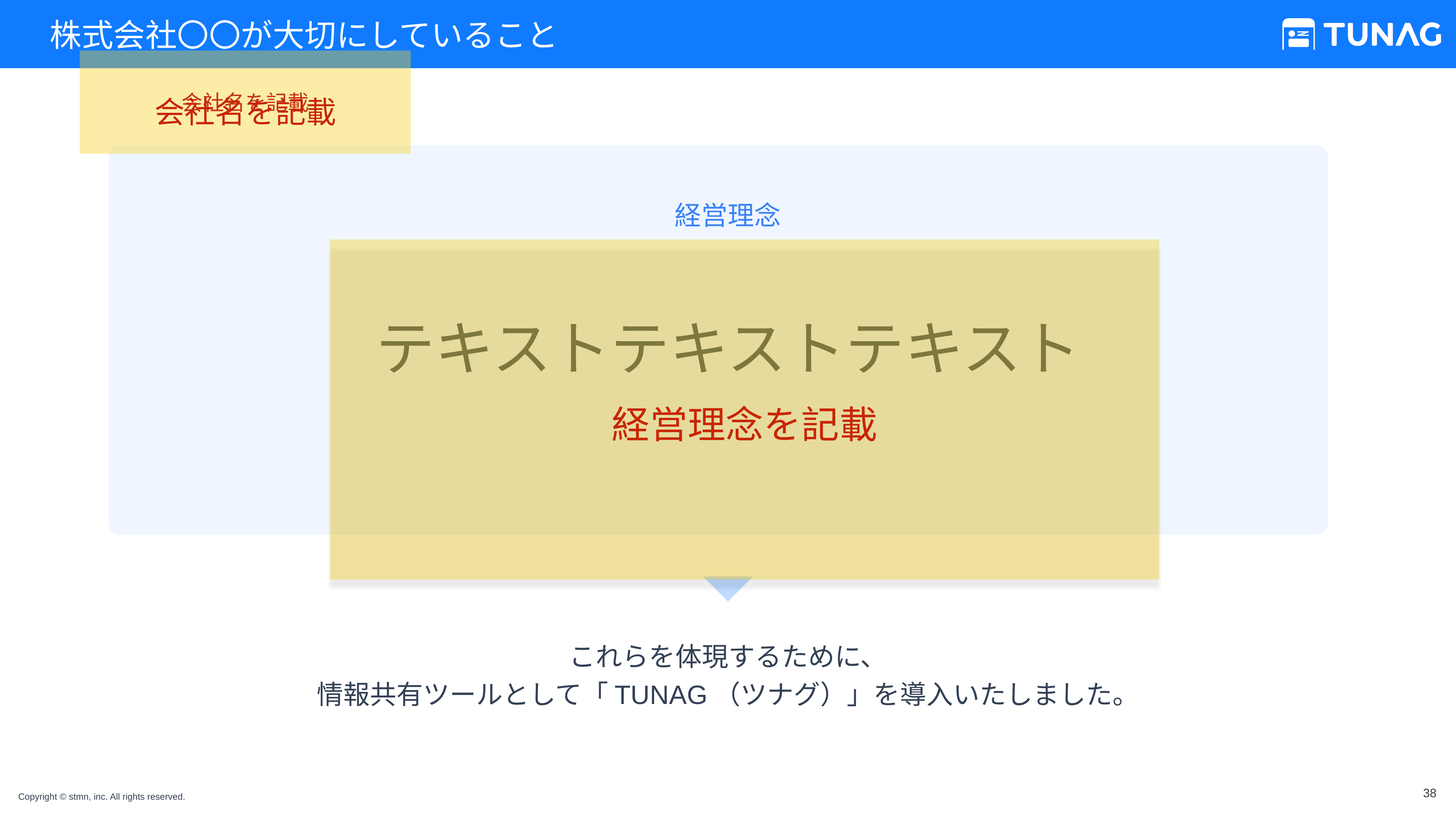

# 株式会社〇〇が大切にしていること
会社名を記載
会社名を記載

経営理念

経営理念を記載
テキストテキストテキスト

これらを体現するために、
情報共有ツールとして「TUNAG（ツナグ）」を導入いたしました。
38